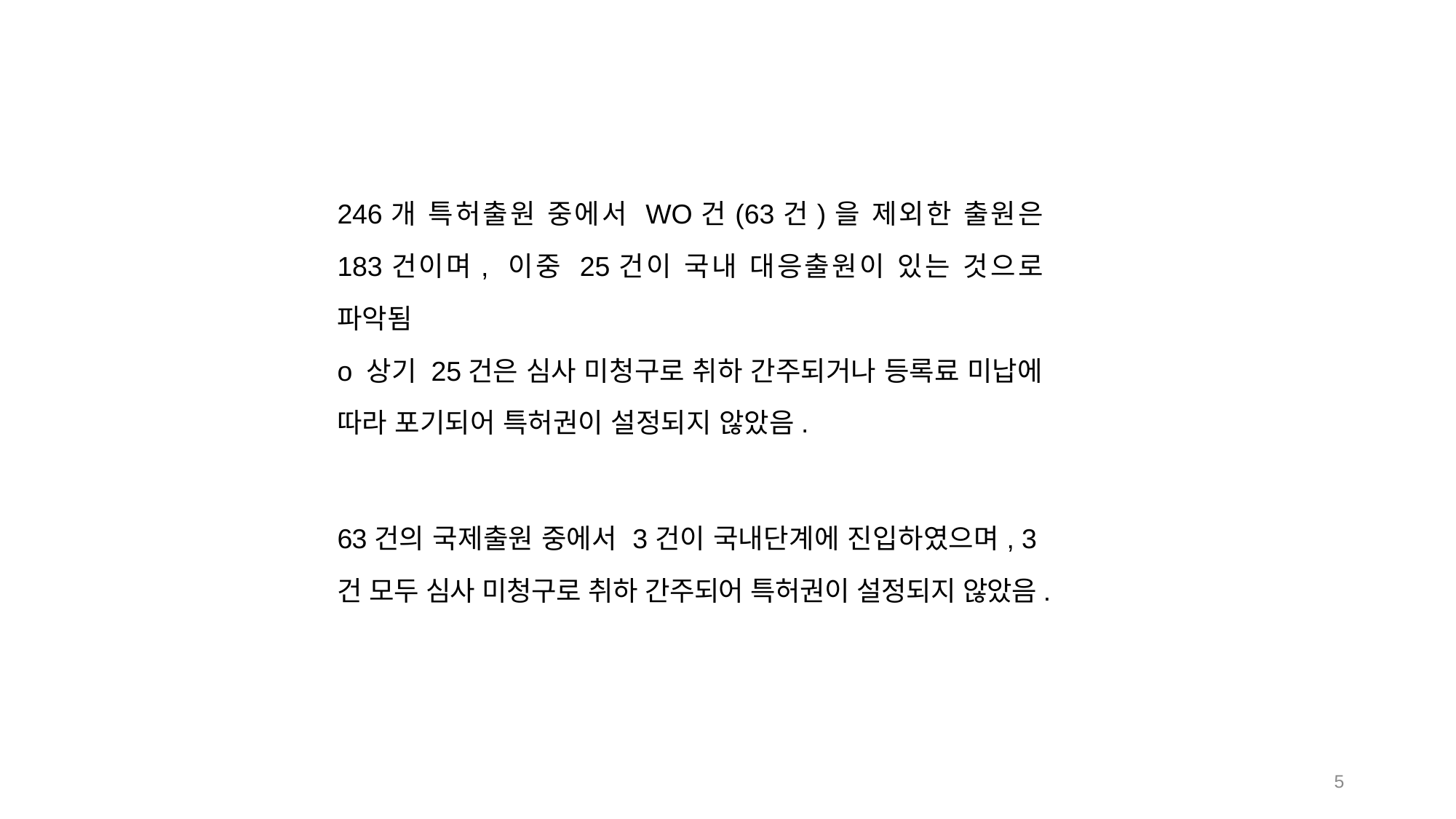

246개 특허출원 중에서 WO건(63건)을 제외한 출원은 183건이며, 이중 25건이 국내 대응출원이 있는 것으로 파악됨
o 상기 25건은 심사 미청구로 취하 간주되거나 등록료 미납에 따라 포기되어 특허권이 설정되지 않았음.
63건의 국제출원 중에서 3건이 국내단계에 진입하였으며, 3건 모두 심사 미청구로 취하 간주되어 특허권이 설정되지 않았음.
5